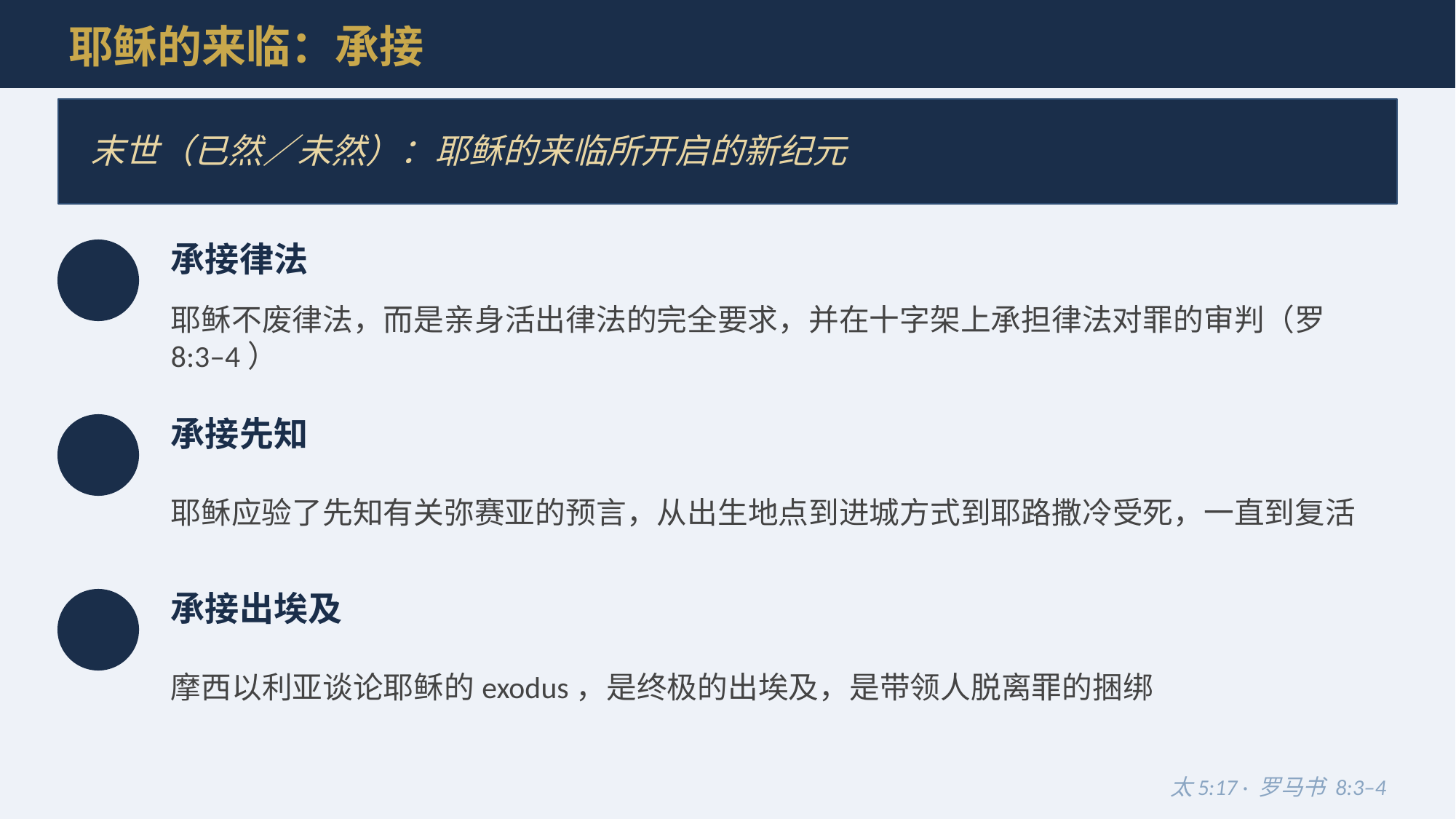

耶稣的来临：承接

末世（已然／未然）：耶稣的来临所开启的新纪元
承接律法

耶稣不废律法，而是亲身活出律法的完全要求，并在十字架上承担律法对罪的审判（罗8:3–4）
承接先知

耶稣应验了先知有关弥赛亚的预言，从出生地点到进城方式到耶路撒冷受死，一直到复活
承接出埃及

摩西以利亚谈论耶稣的exodus，是终极的出埃及，是带领人脱离罪的捆绑
太5:17 · 罗马书 8:3–4